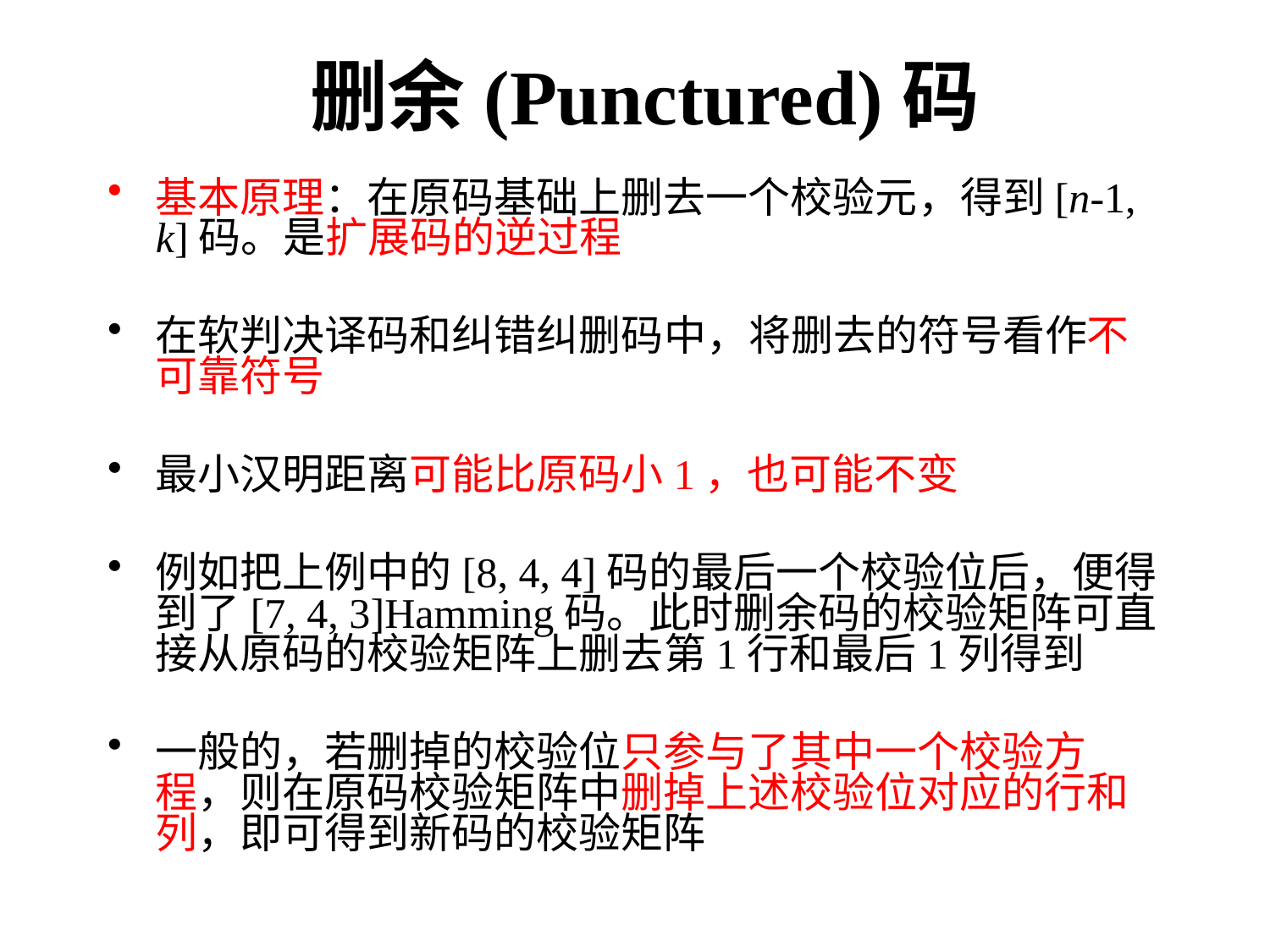

# 删余(Punctured)码
基本原理：在原码基础上删去一个校验元，得到[n-1, k]码。是扩展码的逆过程

在软判决译码和纠错纠删码中，将删去的符号看作不可靠符号

最小汉明距离可能比原码小1，也可能不变

例如把上例中的[8, 4, 4]码的最后一个校验位后，便得到了[7, 4, 3]Hamming码。此时删余码的校验矩阵可直接从原码的校验矩阵上删去第1行和最后1列得到

一般的，若删掉的校验位只参与了其中一个校验方程，则在原码校验矩阵中删掉上述校验位对应的行和列，即可得到新码的校验矩阵